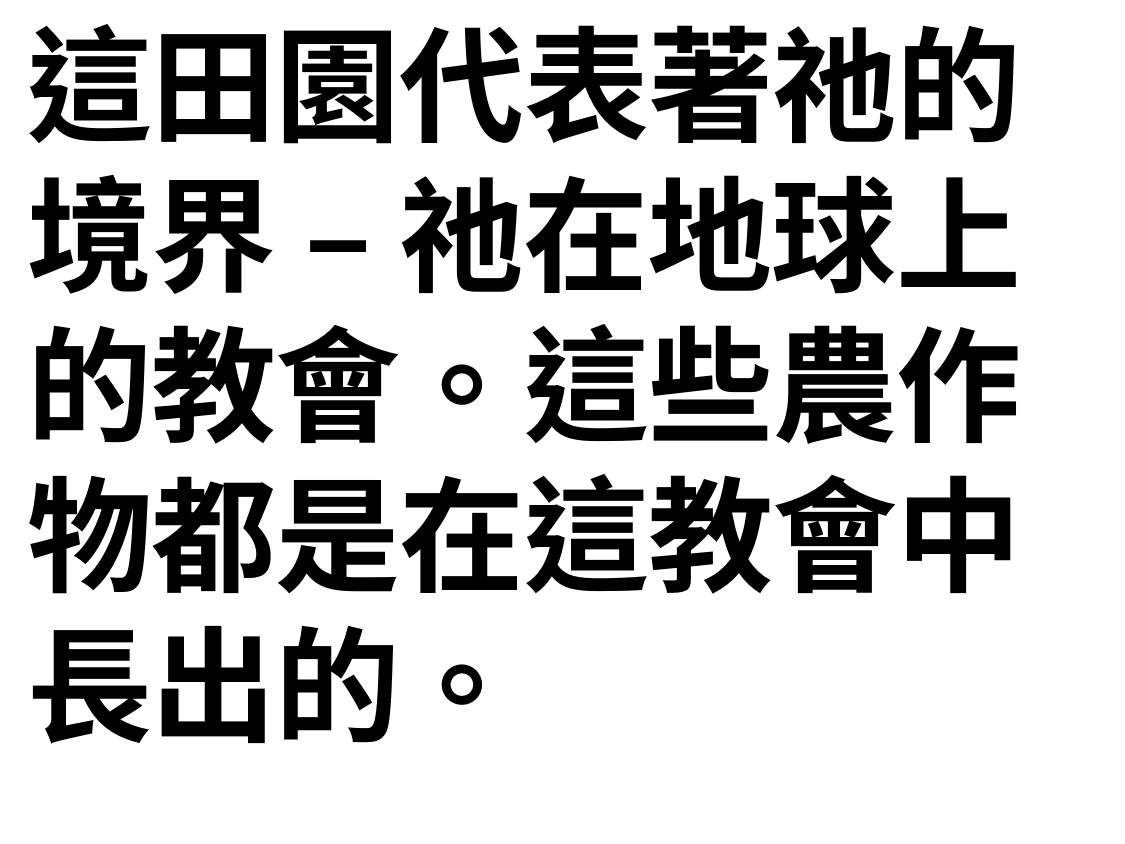

這田園代表著祂的境界 – 祂在地球上的教會。這些農作物都是在這教會中長出的。